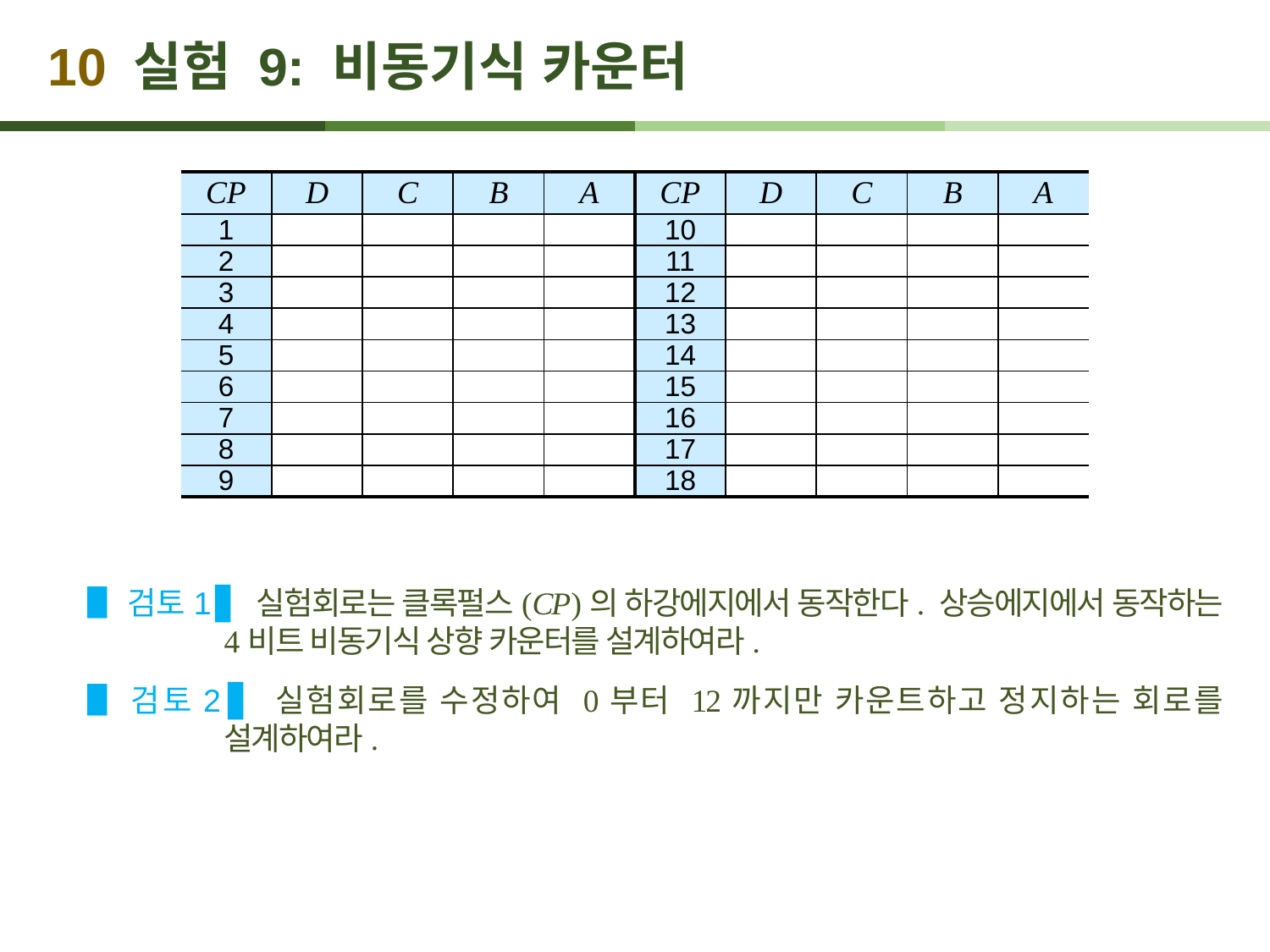

# 10 실험 9: 비동기식 카운터
| CP | D | C | B | A | CP | D | C | B | A |
| --- | --- | --- | --- | --- | --- | --- | --- | --- | --- |
| 1 |  |  |  |  | 10 |  |  |  |  |
| 2 |  |  |  |  | 11 |  |  |  |  |
| 3 |  |  |  |  | 12 |  |  |  |  |
| 4 |  |  |  |  | 13 |  |  |  |  |
| 5 |  |  |  |  | 14 |  |  |  |  |
| 6 |  |  |  |  | 15 |  |  |  |  |
| 7 |  |  |  |  | 16 |  |  |  |  |
| 8 |  |  |  |  | 17 |  |  |  |  |
| 9 |  |  |  |  | 18 |  |  |  |  |
▋검토1 ▋ 실험회로는 클록펄스(CP)의 하강에지에서 동작한다. 상승에지에서 동작하는 4비트 비동기식 상향 카운터를 설계하여라.
▋검토2 ▋ 실험회로를 수정하여 0부터 12까지만 카운트하고 정지하는 회로를 설계하여라.